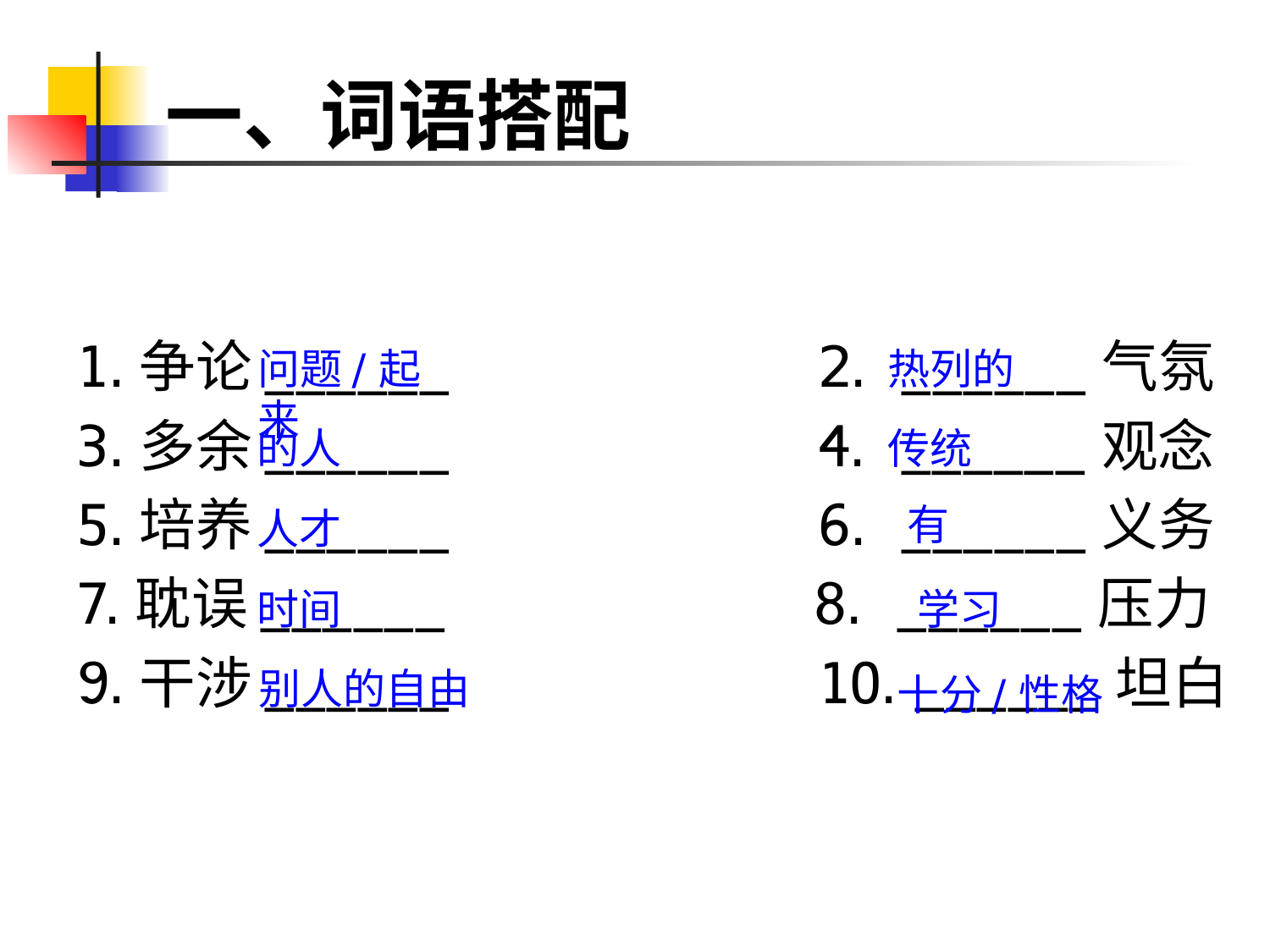

# 一、词语搭配

1.争论______                     2.  ______气氛
3.多余______                     4.  ______观念
5.培养______                     6.  ______义务
7.耽误______                     8.  ______压力
9.干涉______                     10. ______坦白
问题/起来
热列的
传统
的人
有
人才
时间
学习
别人的自由
十分/性格